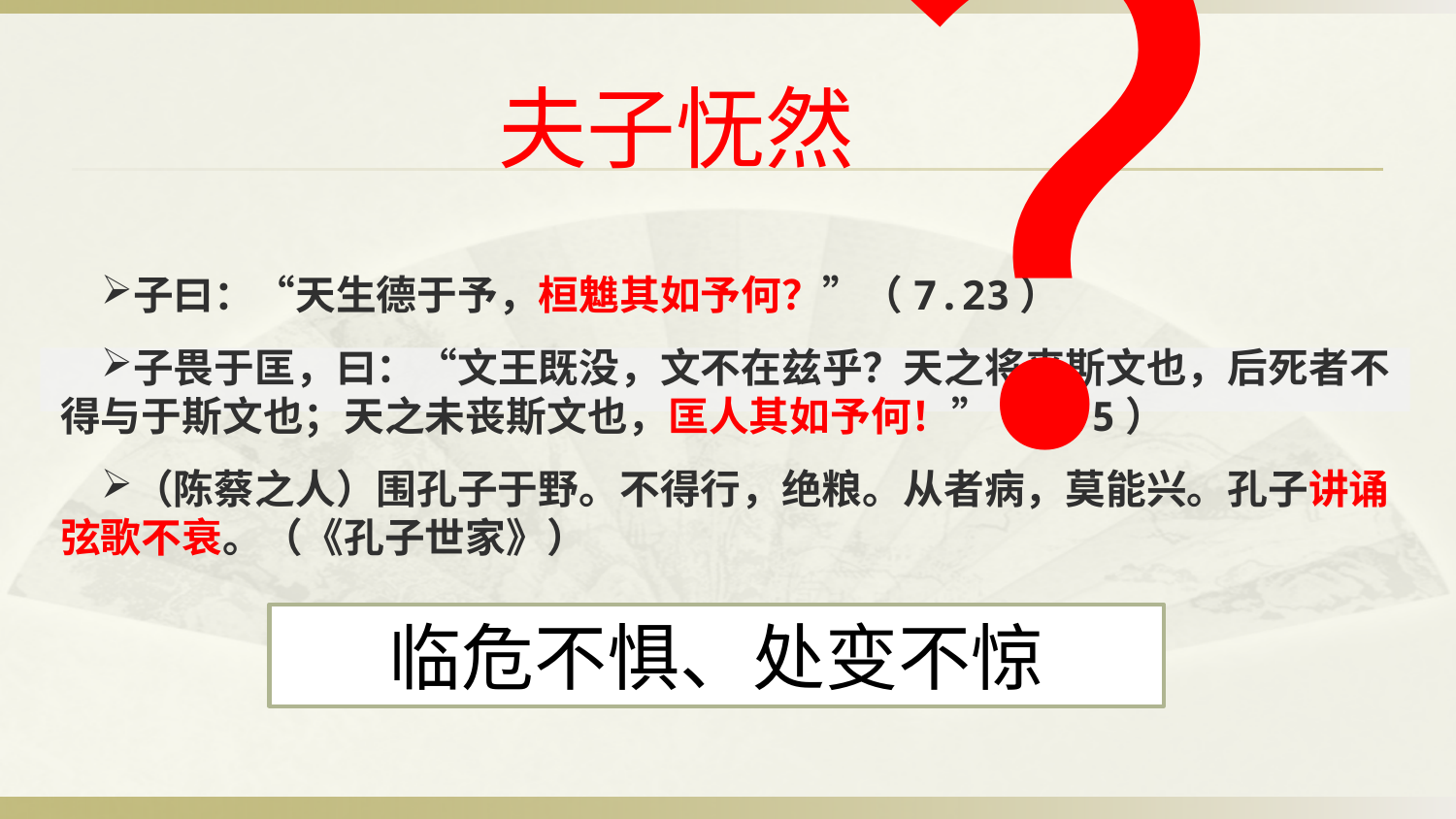

？
夫子怃然
子曰：“天生德于予，桓魋其如予何？”（7.23）
子畏于匡，曰：“文王既没，文不在兹乎？天之将丧斯文也，后死者不得与于斯文也；天之未丧斯文也，匡人其如予何！”（9.5）
（陈蔡之人）围孔子于野。不得行，绝粮。从者病，莫能兴。孔子讲诵弦歌不衰。（《孔子世家》）

临危不惧、处变不惊